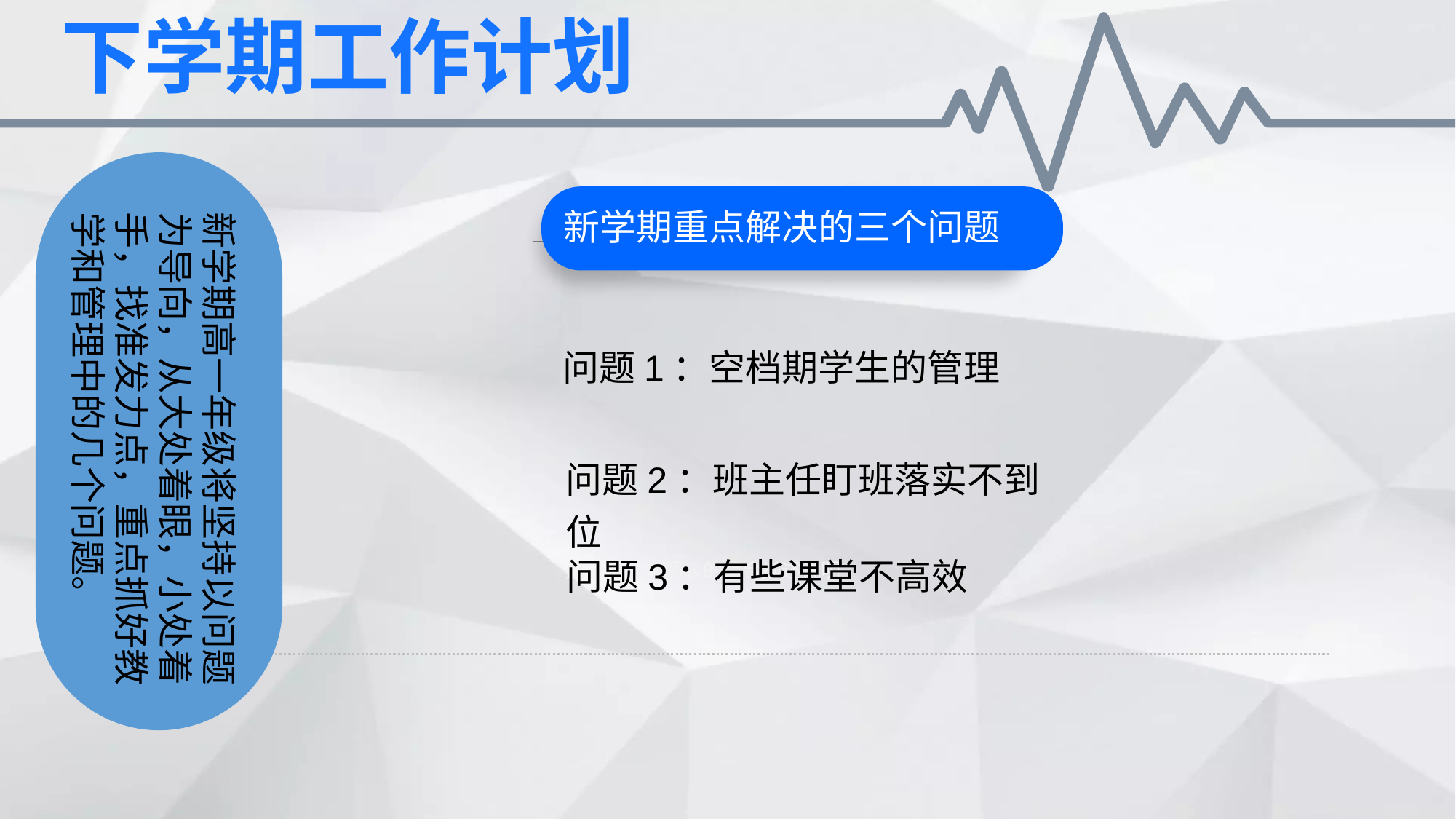

下学期工作计划

新学期重点解决的三个问题
新学期高一年级将坚持以问题为导向，从大处着眼，小处着手，找准发力点，重点抓好教学和管理中的几个问题。
问题1：空档期学生的管理
问题2：班主任盯班落实不到位
此录入上述图表的综合描述说明
问题3：有些课堂不高效